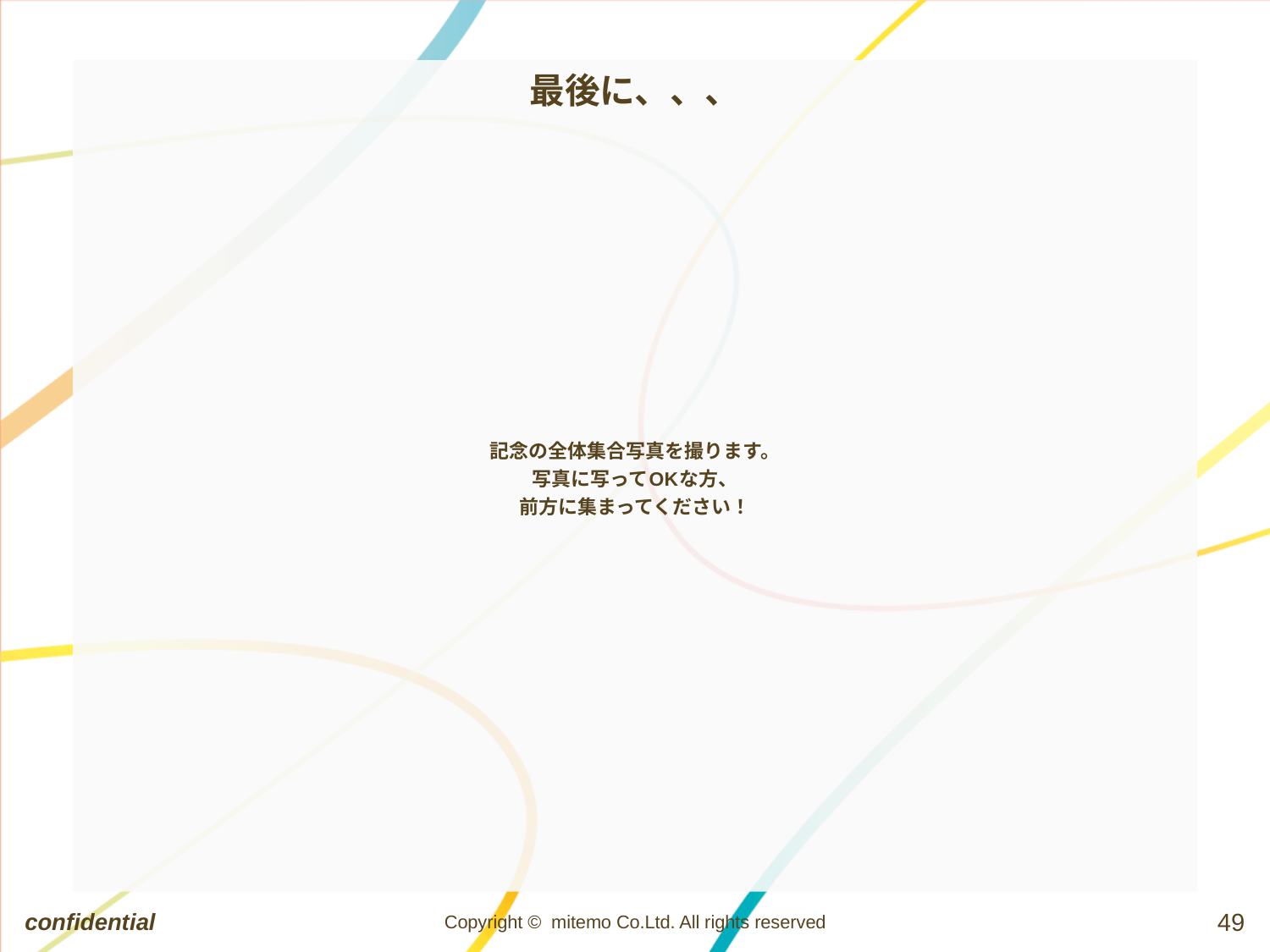

最後に、、、
# 記念の全体集合写真を撮ります。 写真に写ってOKな方、 前方に集まってください！